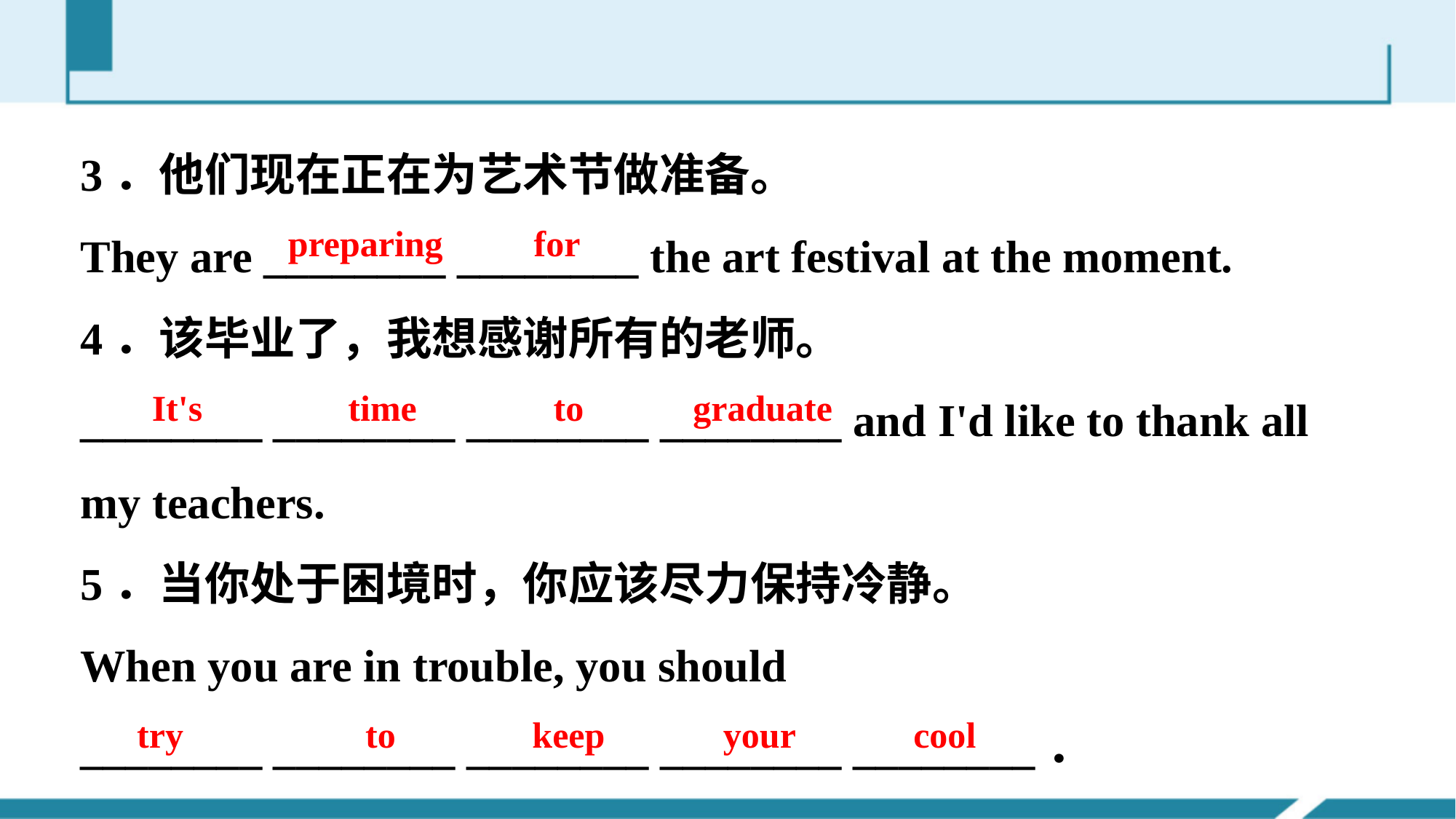

3．他们现在正在为艺术节做准备。
They are ________ ________ the art festival at the moment.
4．该毕业了，我想感谢所有的老师。
________ ________ ________ ________ and I'd like to thank all my teachers.
5．当你处于困境时，你应该尽力保持冷静。
When you are in trouble, you should
________ ________ ________ ________ ________．
preparing          for
It's                time               to            graduate
try                    to               keep             your             cool